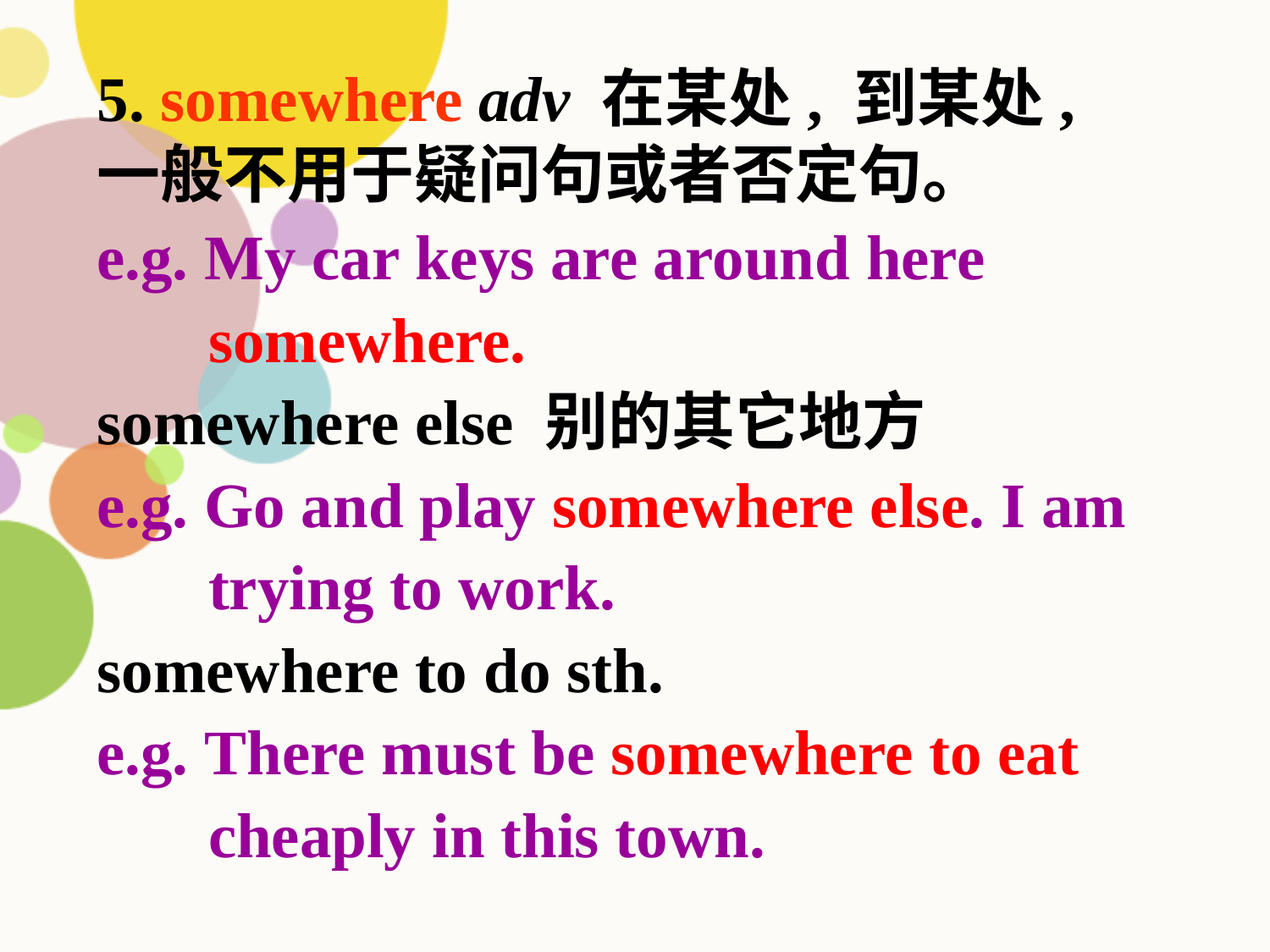

5. somewhere adv 在某处, 到某处, 一般不用于疑问句或者否定句。
e.g. My car keys are around here
       somewhere.
somewhere else 别的其它地方
e.g. Go and play somewhere else. I am
       trying to work.
somewhere to do sth.
e.g. There must be somewhere to eat
       cheaply in this town.